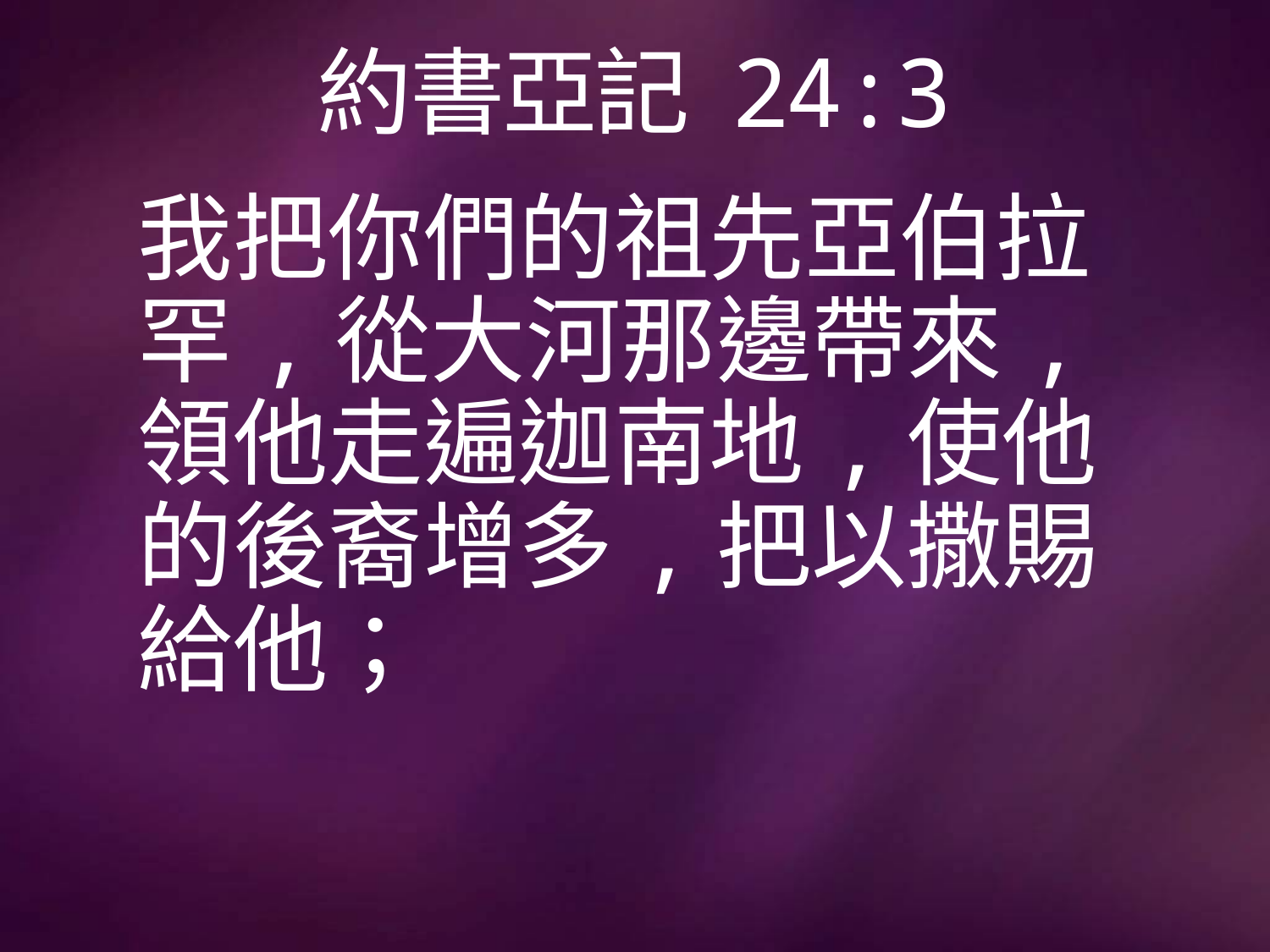

# 約書亞記 24:3
我把你們的祖先亞伯拉罕,從大河那邊帶來,領他走遍迦南地,使他的後裔增多,把以撒賜給他；